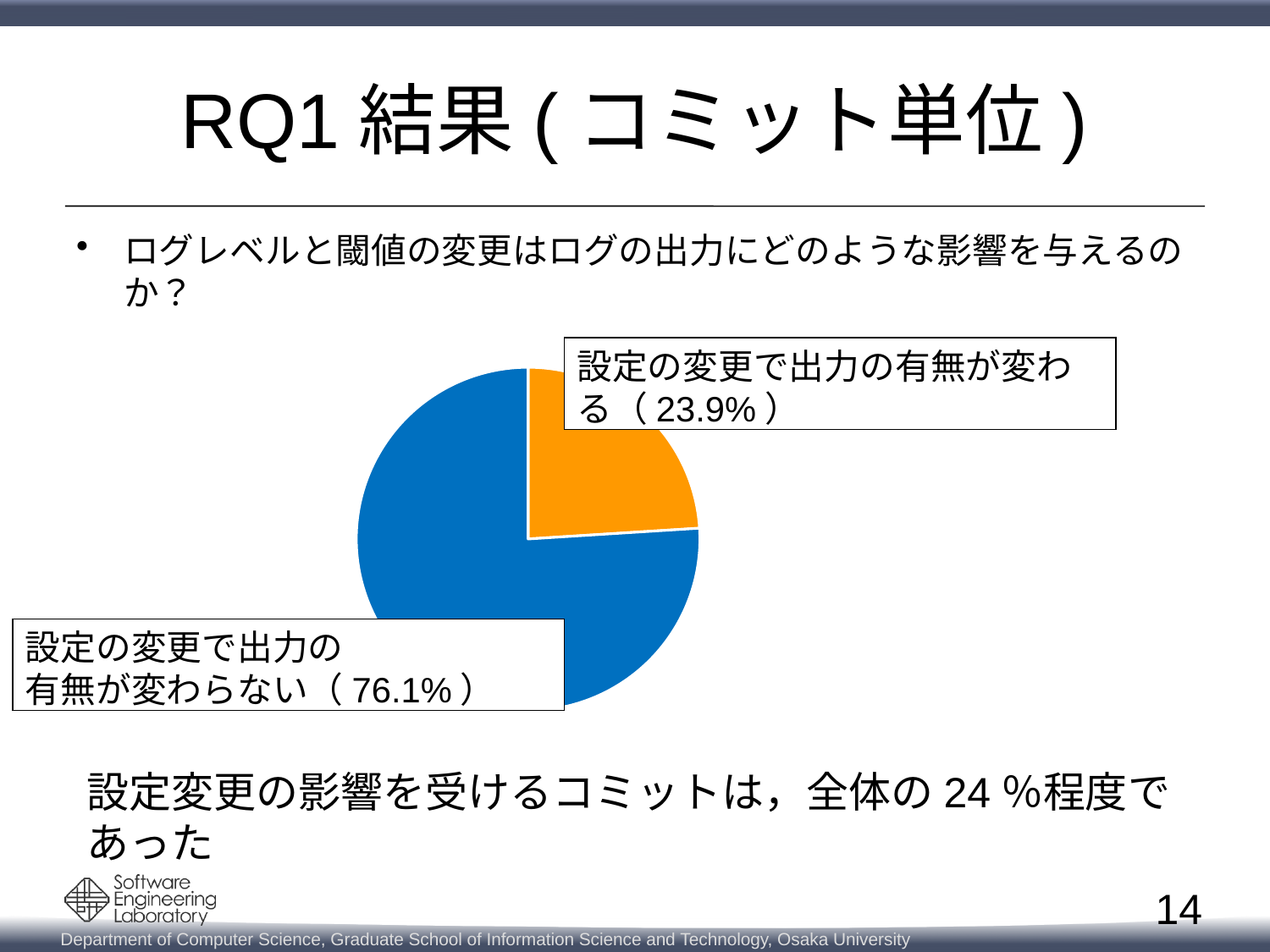

# RQ1結果(コミット単位)
ログレベルと閾値の変更はログの出力にどのような影響を与えるのか？

設定の変更で出力の有無が変わる（23.9%）

### Chart

| Category |  |
|---|---|
設定の変更で出力の
有無が変わらない（76.1%）
設定変更の影響を受けるコミットは，全体の24％程度であった
14